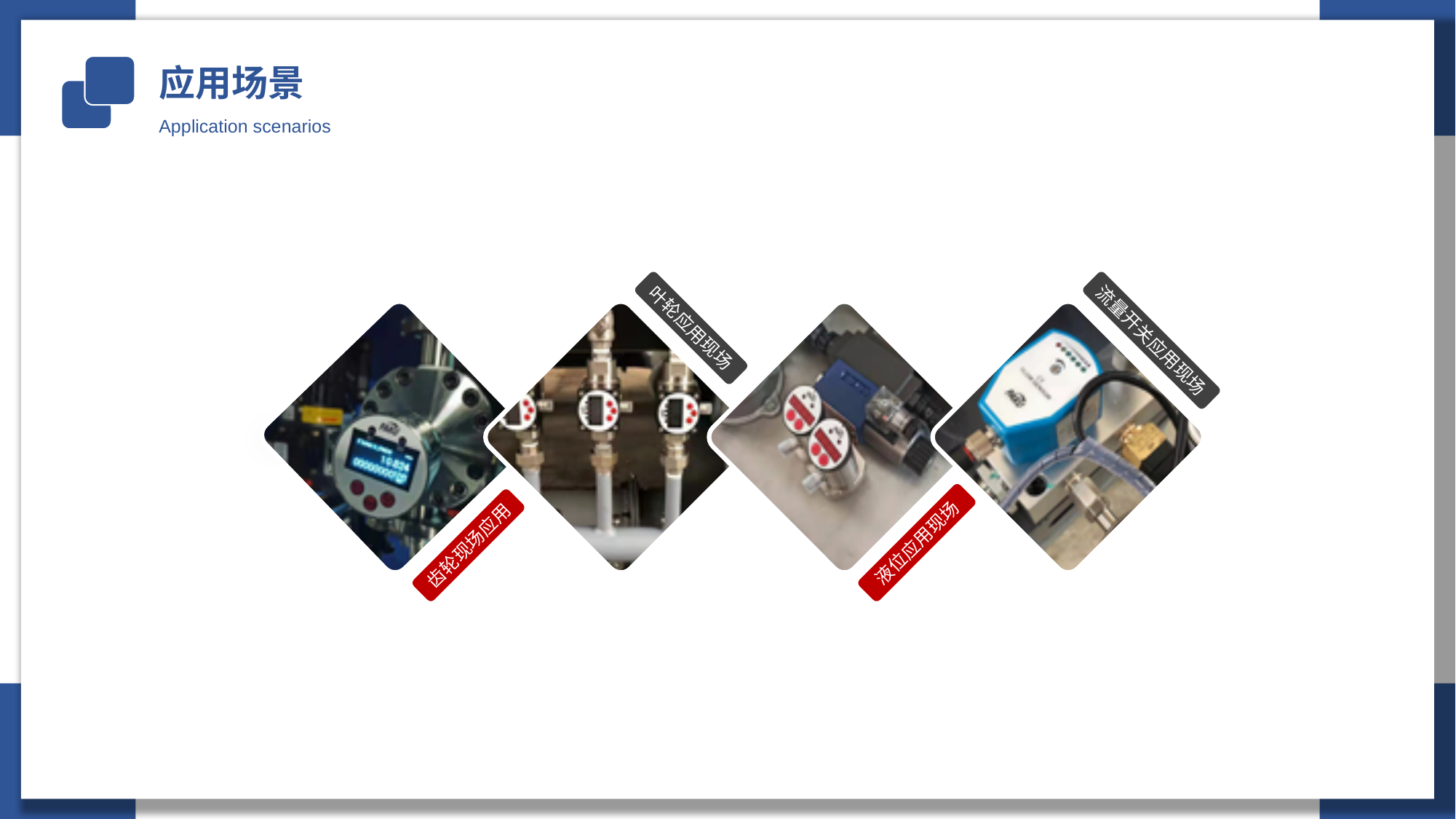

应用场景
Application scenarios

叶轮应用现场
流量开关应用现场

液位应用现场
齿轮现场应用